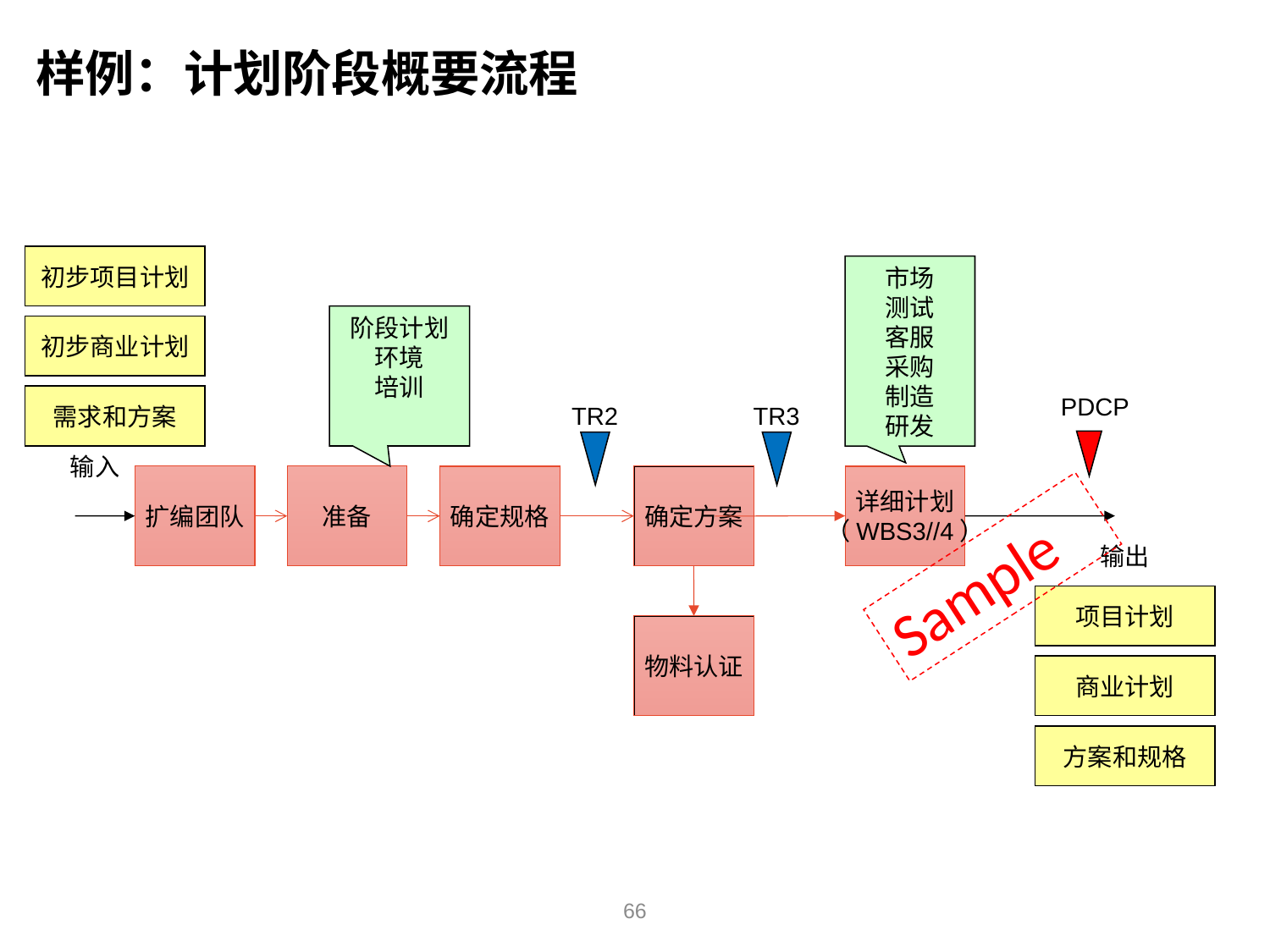

样例：计划阶段概要流程
初步项目计划
市场
测试
客服
采购
制造
研发
阶段计划
环境
培训
初步商业计划
PDCP
需求和方案
TR2
TR3

输入
扩编团队
准备
确定规格
确定方案
详细计划
（WBS3//4）

Sample
输出

项目计划
物料认证
商业计划
方案和规格
66